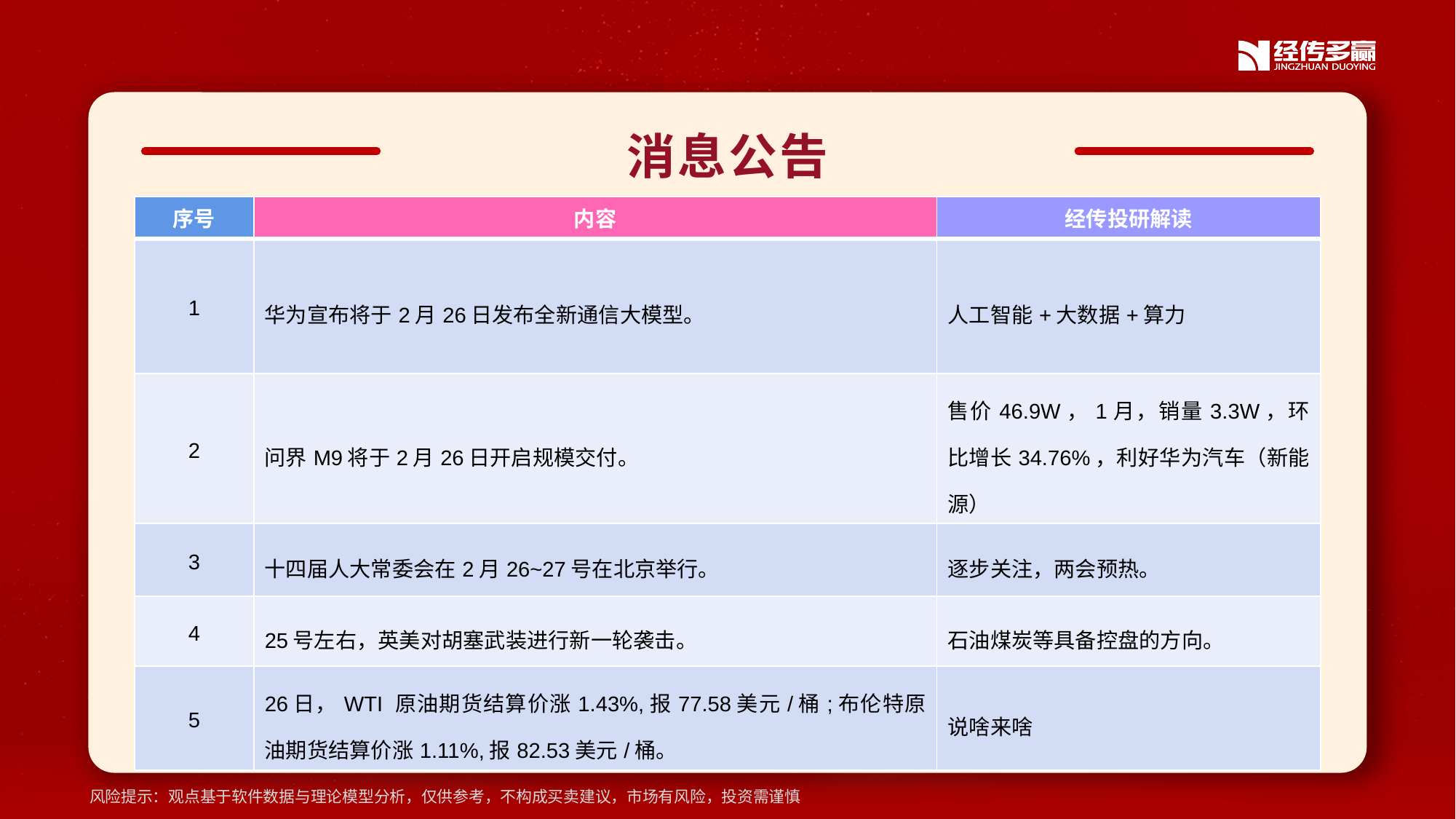

消息公告
| 序号 | 内容 | 经传投研解读 |
| --- | --- | --- |
| 1 | 华为宣布将于2月26日发布全新通信大模型。 | 人工智能+大数据+算力 |
| 2 | 问界M9将于2月26日开启规模交付。 | 售价46.9W，1月，销量3.3W，环比增长34.76%，利好华为汽车（新能源） |
| 3 | 十四届人大常委会在2月26~27号在北京举行。 | 逐步关注，两会预热。 |
| 4 | 25号左右，英美对胡塞武装进行新一轮袭击。 | 石油煤炭等具备控盘的方向。 |
| 5 | 26日，WTI 原油期货结算价涨1.43%,报77.58美元/桶;布伦特原油期货结算价涨1.11%,报82.53美元/桶。 | 说啥来啥 |